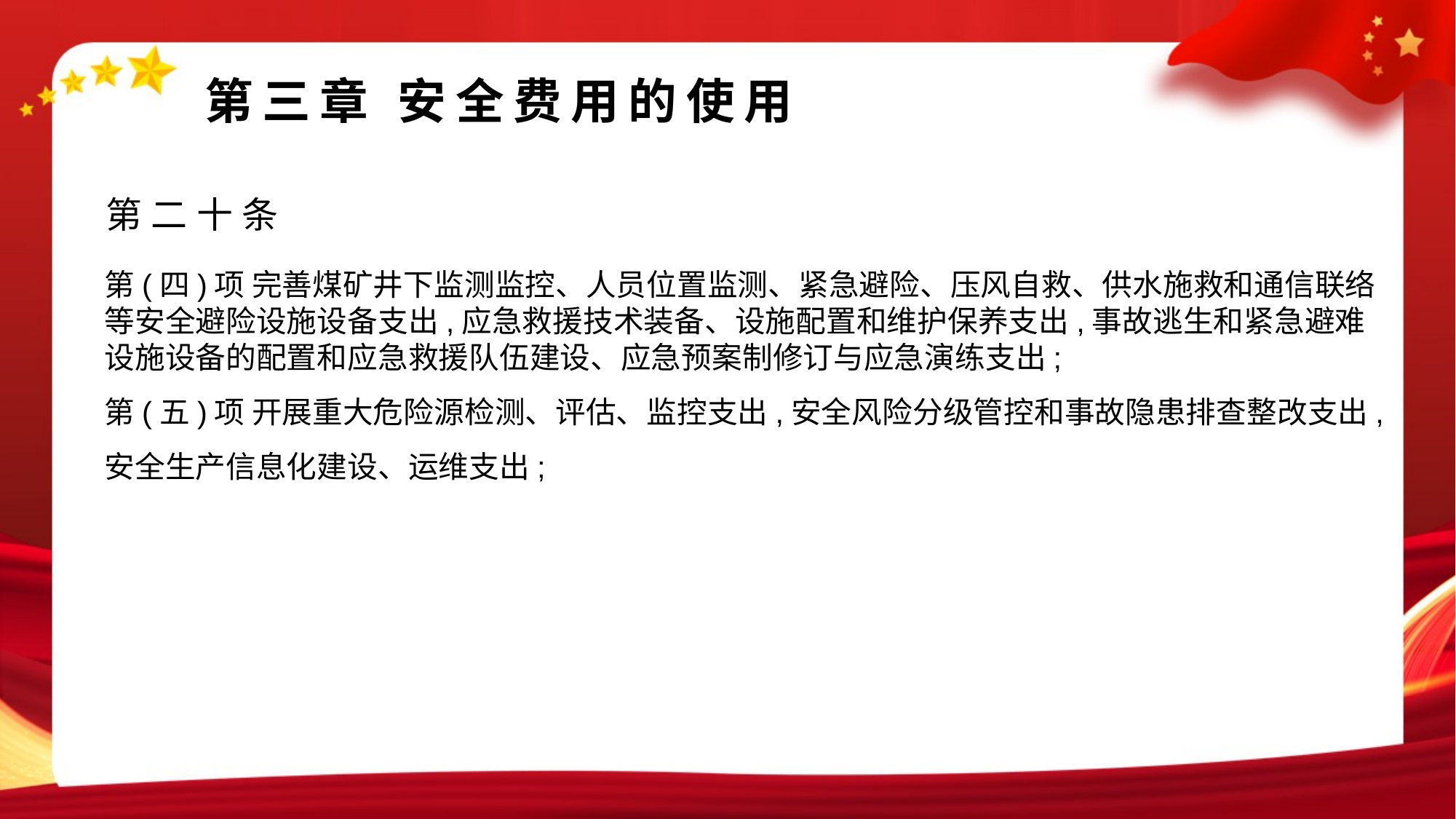

#
第三章 安全费用的使用
第二十条
第(四)项 完善煤矿井下监测监控、人员位置监测、紧急避险、压风自救、供水施救和通信联络等安全避险设施设备支出,应急救援技术装备、设施配置和维护保养支出,事故逃生和紧急避难设施设备的配置和应急救援队伍建设、应急预案制修订与应急演练支出;
第(五)项 开展重大危险源检测、评估、监控支出,安全风险分级管控和事故隐患排查整改支出,安全生产信息化建设、运维支出;